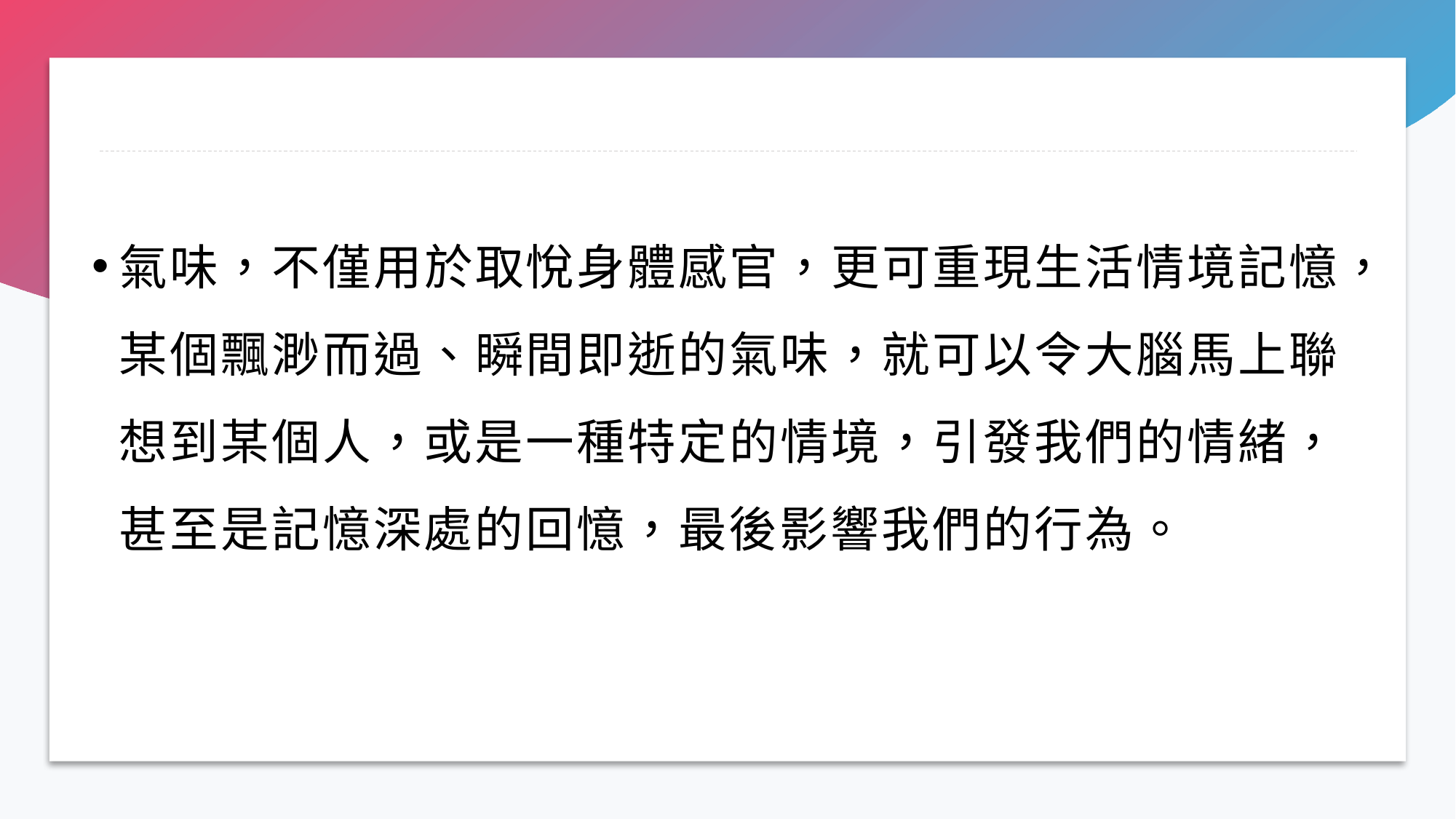

#
氣味，不僅用於取悅身體感官，更可重現生活情境記憶，某個飄渺而過、瞬間即逝的氣味，就可以令大腦馬上聯想到某個人，或是一種特定的情境，引發我們的情緒，甚至是記憶深處的回憶，最後影響我們的行為。